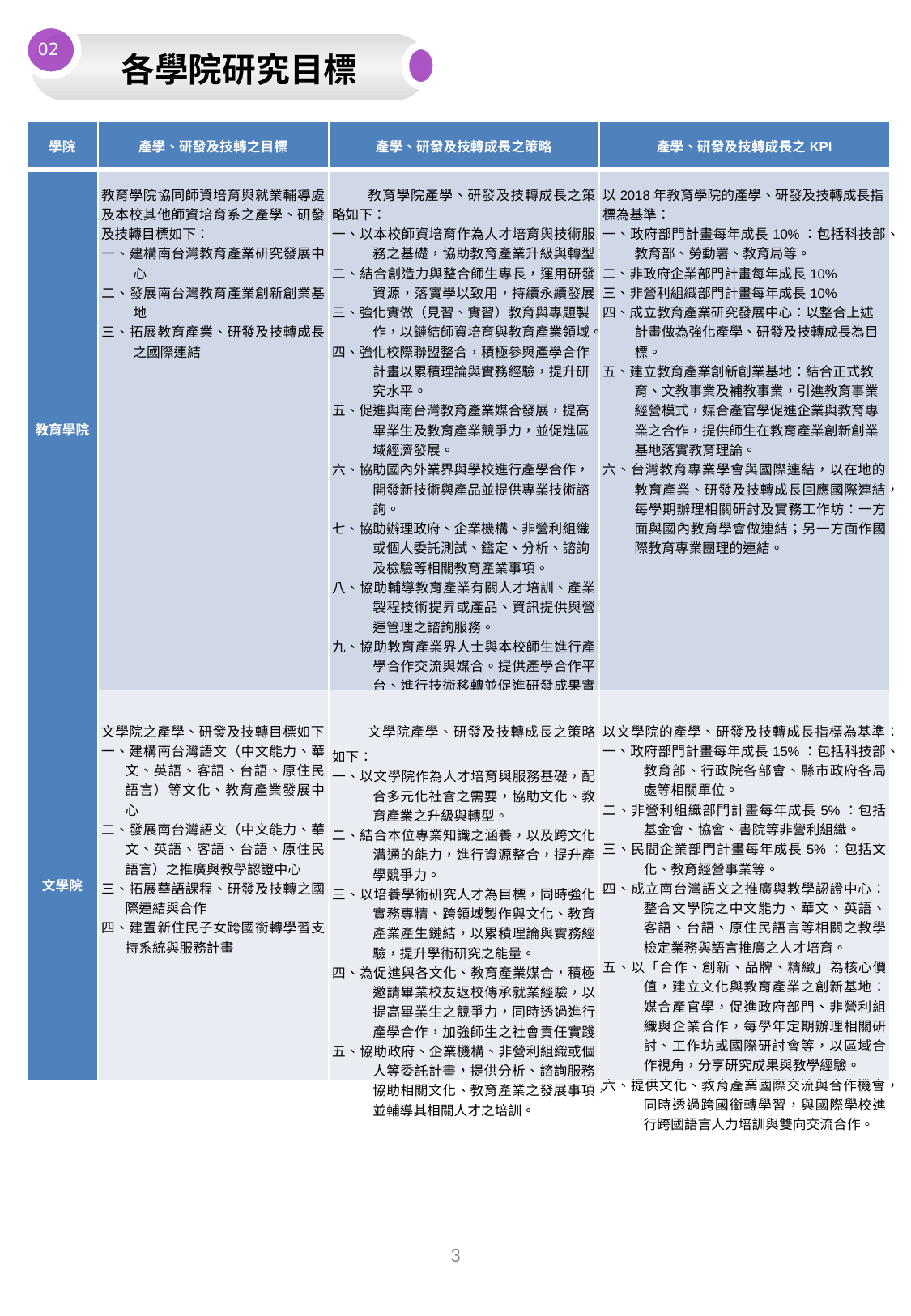

02

各學院研究目標

| 學院 | 產學、研發及技轉之目標 | 產學、研發及技轉成長之策略 | 產學、研發及技轉成長之KPI |
| --- | --- | --- | --- |
| 教育學院 | 教育學院協同師資培育與就業輔導處及本校其他師資培育系之產學、研發及技轉目標如下： 一、建構南台灣教育產業研究發展中心 二、發展南台灣教育產業創新創業基地 三、拓展教育產業、研發及技轉成長之國際連結 | 教育學院產學、研發及技轉成長之策略如下： 一、以本校師資培育作為人才培育與技術服務之基礎，協助教育產業升級與轉型。 二、結合創造力與整合師生專長，運用研發資源，落實學以致用，持續永續發展。 三、強化實做（見習、實習）教育與專題製作，以鏈結師資培育與教育產業領域。 四、強化校際聯盟整合，積極參與產學合作計畫以累積理論與實務經驗，提升研究水平。 五、促進與南台灣教育產業媒合發展，提高畢業生及教育產業競爭力，並促進區域經濟發展。 六、協助國內外業界與學校進行產學合作，開發新技術與產品並提供專業技術諮詢。 七、協助辦理政府、企業機構、非營利組織或個人委託測試、鑑定、分析、諮詢及檢驗等相關教育產業事項。 八、協助輔導教育產業有關人才培訓、產業製程技術提昇或產品、資訊提供與營運管理之諮詢服務。 九、協助教育產業界人士與本校師生進行產學合作交流與媒合。提供產學合作平台、進行技術移轉並促進研發成果實用化與推廣。 十、提供教育產業的國際交流與合作機會，拓展全球教育產業見習、實習、就業機會，以培育全球移動的產業人才。 | 以2018年教育學院的產學、研發及技轉成長指標為基準： 一、政府部門計畫每年成長10%：包括科技部、教育部、勞動署、教育局等。 二、非政府企業部門計畫每年成長10% 三、非營利組織部門計畫每年成長10% 四、成立教育產業研究發展中心：以整合上述計畫做為強化產學、研發及技轉成長為目標。 五、建立教育產業創新創業基地：結合正式教育、文教事業及補教事業，引進教育事業經營模式，媒合產官學促進企業與教育專業之合作，提供師生在教育產業創新創業基地落實教育理論。 六、台灣教育專業學會與國際連結，以在地的教育產業、研發及技轉成長回應國際連結，每學期辦理相關研討及實務工作坊：一方面與國內教育學會做連結；另一方面作國際教育專業團理的連結。 |
| 文學院 | 文學院之產學、研發及技轉目標如下： 一、建構南台灣語文（中文能力、華文、英語、客語、台語、原住民語言）等文化、教育產業發展中心 二、發展南台灣語文（中文能力、華文、英語、客語、台語、原住民語言）之推廣與教學認證中心 三、拓展華語課程、研發及技轉之國際連結與合作 四、建置新住民子女跨國銜轉學習支持系統與服務計畫 | 文學院產學、研發及技轉成長之策略如下： 一、以文學院作為人才培育與服務基礎，配合多元化社會之需要，協助文化、教育產業之升級與轉型。 二、結合本位專業知識之涵養，以及跨文化溝通的能力，進行資源整合，提升產學競爭力。 三、以培養學術研究人才為目標，同時強化實務專精、跨領域製作與文化、教育產業產生鏈結，以累積理論與實務經驗，提升學術研究之能量。 四、為促進與各文化、教育產業媒合，積極邀請畢業校友返校傳承就業經驗，以提高畢業生之競爭力，同時透過進行產學合作，加強師生之社會責任實踐。 五、協助政府、企業機構、非營利組織或個人等委託計畫，提供分析、諮詢服務，協助相關文化、教育產業之發展事項，並輔導其相關人才之培訓。 | 以文學院的產學、研發及技轉成長指標為基準： 一、政府部門計畫每年成長15%：包括科技部、教育部、行政院各部會、縣市政府各局處等相關單位。 二、非營利組織部門計畫每年成長5%：包括基金會、協會、書院等非營利組織。 三、民間企業部門計畫每年成長5%：包括文化、教育經營事業等。 四、成立南台灣語文之推廣與教學認證中心：整合文學院之中文能力、華文、英語、客語、台語、原住民語言等相關之教學檢定業務與語言推廣之人才培育。 五、以「合作、創新、品牌、精緻」為核心價值，建立文化與教育產業之創新基地：媒合產官學，促進政府部門、非營利組織與企業合作，每學年定期辦理相關研討、工作坊或國際研討會等，以區域合作視角，分享研究成果與教學經驗。 六、提供文化、教育產業國際交流與合作機會，同時透過跨國銜轉學習，與國際學校進行跨國語言人力培訓與雙向交流合作。 |
3